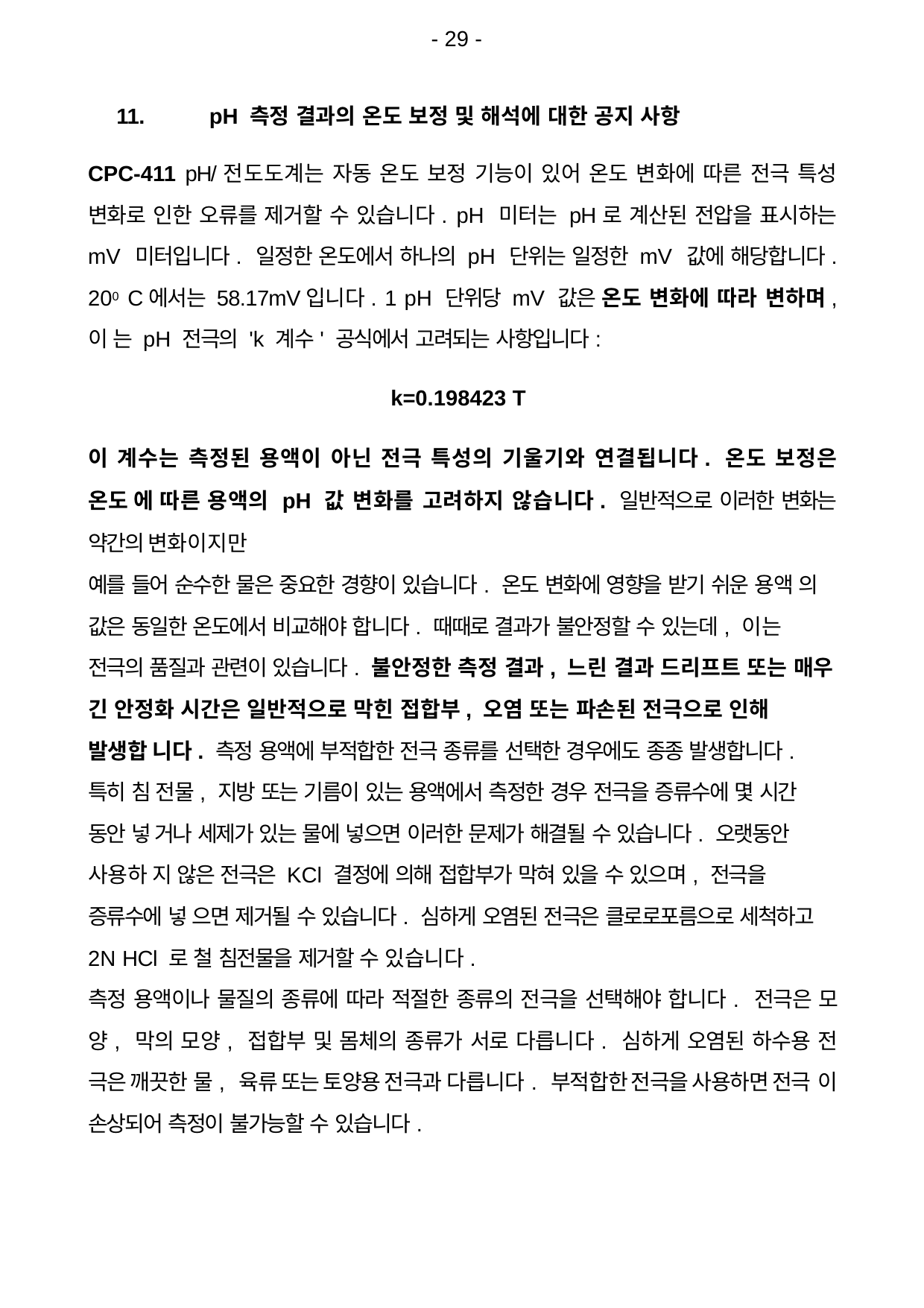

- 29 -

11.	pH 측정 결과의 온도 보정 및 해석에 대한 공지 사항

CPC-411 pH/전도도계는 자동 온도 보정 기능이 있어 온도 변화에 따른 전극 특성 변화로 인한 오류를 제거할 수 있습니다. pH 미터는 pH로 계산된 전압을 표시하는 mV 미터입니다. 일정한 온도에서 하나의 pH 단위는 일정한 mV 값에 해당합니다. 200 C에서는 58.17mV입니다. 1 pH 단위당 mV 값은 온도 변화에 따라 변하며, 이 는 pH 전극의 'k 계수' 공식에서 고려되는 사항입니다:

k=0.198423 T
이 계수는 측정된 용액이 아닌 전극 특성의 기울기와 연결됩니다. 온도 보정은 온도 에 따른 용액의 pH 값 변화를 고려하지 않습니다. 일반적으로 이러한 변화는 약간의 변화이지만
예를 들어 순수한 물은 중요한 경향이 있습니다. 온도 변화에 영향을 받기 쉬운 용액 의 값은 동일한 온도에서 비교해야 합니다. 때때로 결과가 불안정할 수 있는데, 이는 전극의 품질과 관련이 있습니다. 불안정한 측정 결과, 느린 결과 드리프트 또는 매우 긴 안정화 시간은 일반적으로 막힌 접합부, 오염 또는 파손된 전극으로 인해 발생합 니다. 측정 용액에 부적합한 전극 종류를 선택한 경우에도 종종 발생합니다. 특히 침 전물, 지방 또는 기름이 있는 용액에서 측정한 경우 전극을 증류수에 몇 시간 동안 넣 거나 세제가 있는 물에 넣으면 이러한 문제가 해결될 수 있습니다. 오랫동안 사용하 지 않은 전극은 KCl 결정에 의해 접합부가 막혀 있을 수 있으며, 전극을 증류수에 넣 으면 제거될 수 있습니다. 심하게 오염된 전극은 클로로포름으로 세척하고 2N HCl 로 철 침전물을 제거할 수 있습니다.
측정 용액이나 물질의 종류에 따라 적절한 종류의 전극을 선택해야 합니다. 전극은 모양, 막의 모양, 접합부 및 몸체의 종류가 서로 다릅니다. 심하게 오염된 하수용 전 극은 깨끗한 물, 육류 또는 토양용 전극과 다릅니다. 부적합한 전극을 사용하면 전극 이 손상되어 측정이 불가능할 수 있습니다.
20